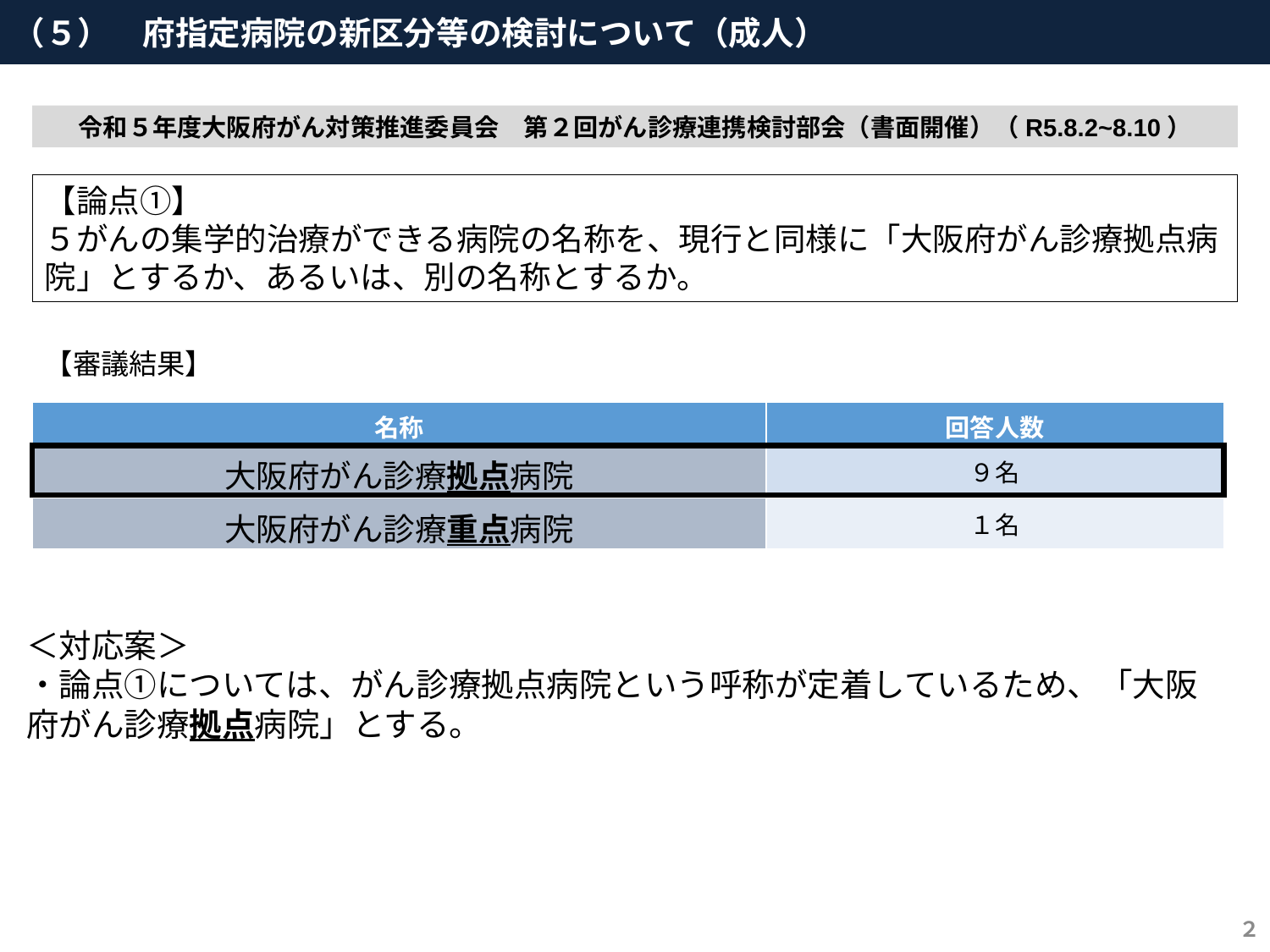

（５）　府指定病院の新区分等の検討について（成人）
令和５年度大阪府がん対策推進委員会　第２回がん診療連携検討部会（書面開催）（R5.8.2~8.10）
【論点①】
５がんの集学的治療ができる病院の名称を、現行と同様に「大阪府がん診療拠点病院」とするか、あるいは、別の名称とするか。
【審議結果】
| 名称 | 回答人数 |
| --- | --- |
| 大阪府がん診療拠点病院 | ９名 |
| 大阪府がん診療重点病院 | １名 |

＜対応案＞
・論点①については、がん診療拠点病院という呼称が定着しているため、「大阪府がん診療拠点病院」とする。
２